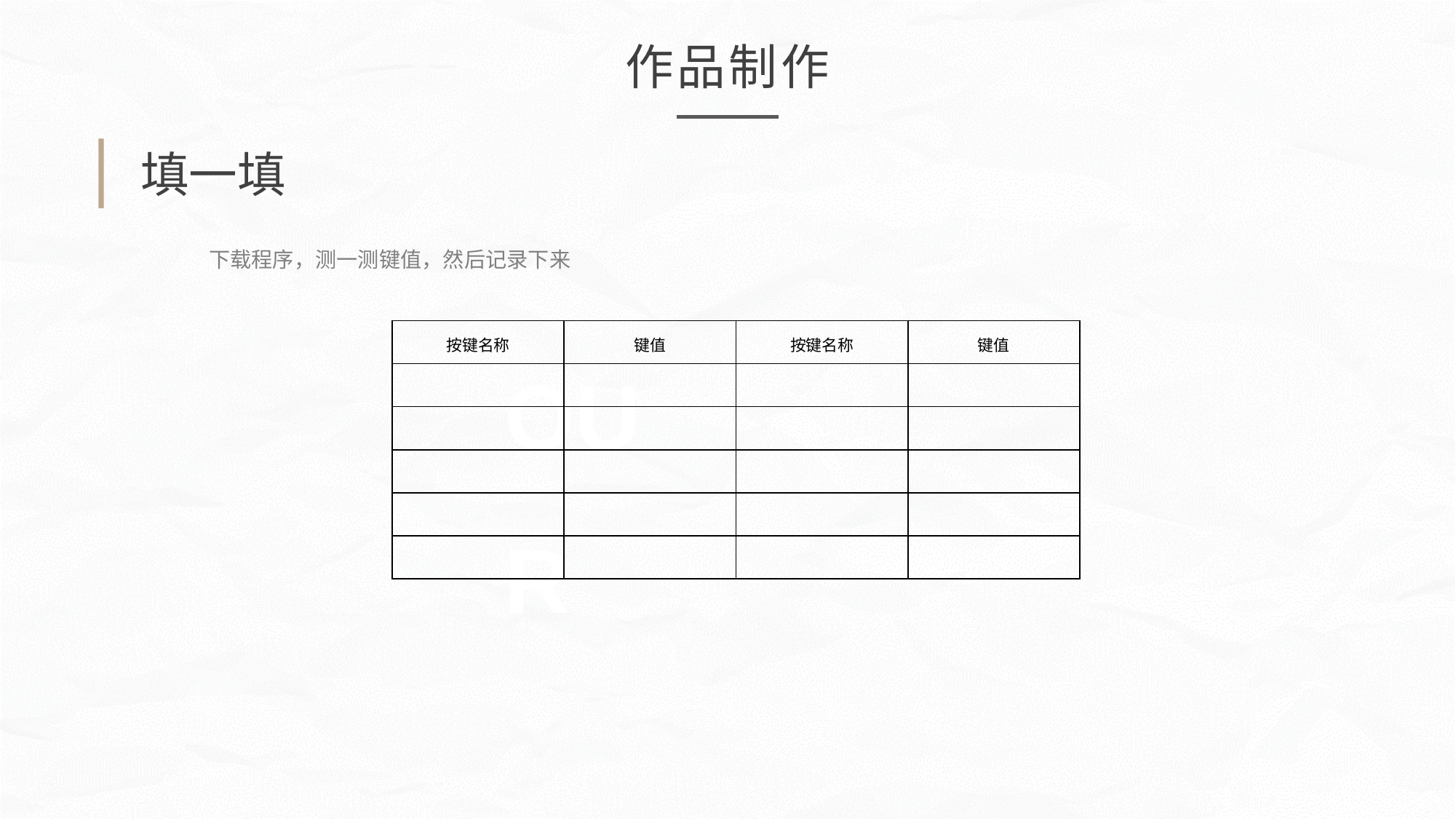

作品制作

填一填

下载程序，测一测键值，然后记录下来
OUR
| 按键名称 | 键值 | 按键名称 | 键值 |
| --- | --- | --- | --- |
|  |  |  |  |
|  |  |  |  |
|  |  |  |  |
|  |  |  |  |
|  |  |  |  |